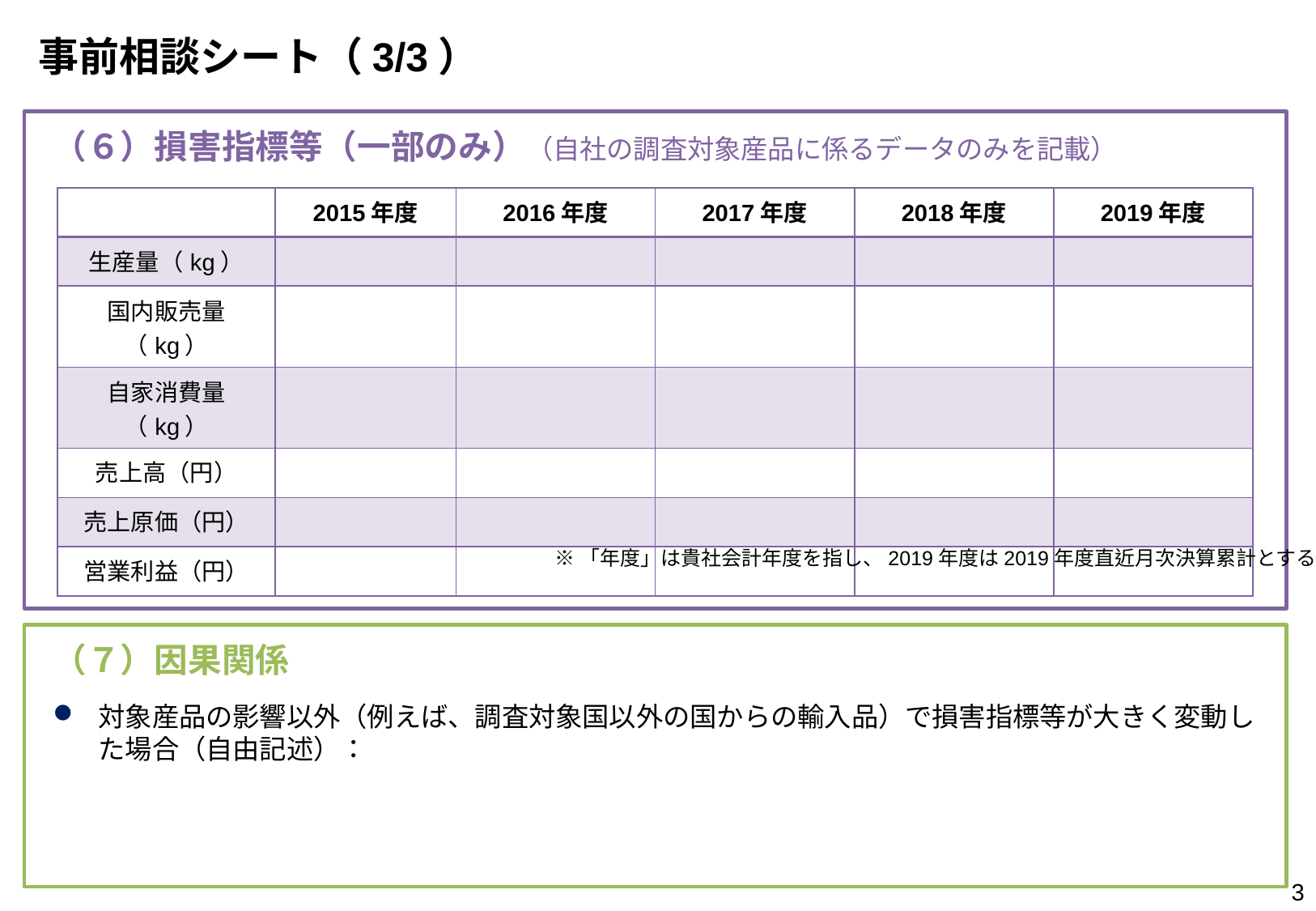

# 事前相談シート（3/3）
（６）損害指標等（一部のみ）（自社の調査対象産品に係るデータのみを記載）

|  | 2015年度 | 2016年度 | 2017年度 | 2018年度 | 2019年度 |
| --- | --- | --- | --- | --- | --- |
| 生産量（kg） |  |  |  |  |  |
| 国内販売量（kg） |  |  |  |  |  |
| 自家消費量（kg） |  |  |  |  |  |
| 売上高（円） |  |  |  |  |  |
| 売上原価（円） |  |  |  |  |  |
| 営業利益（円） |  |  |  |  |  |
※「年度」は貴社会計年度を指し、2019年度は2019年度直近月次決算累計とする。
（７）因果関係
対象産品の影響以外（例えば、調査対象国以外の国からの輸入品）で損害指標等が大きく変動した場合（自由記述）：

3